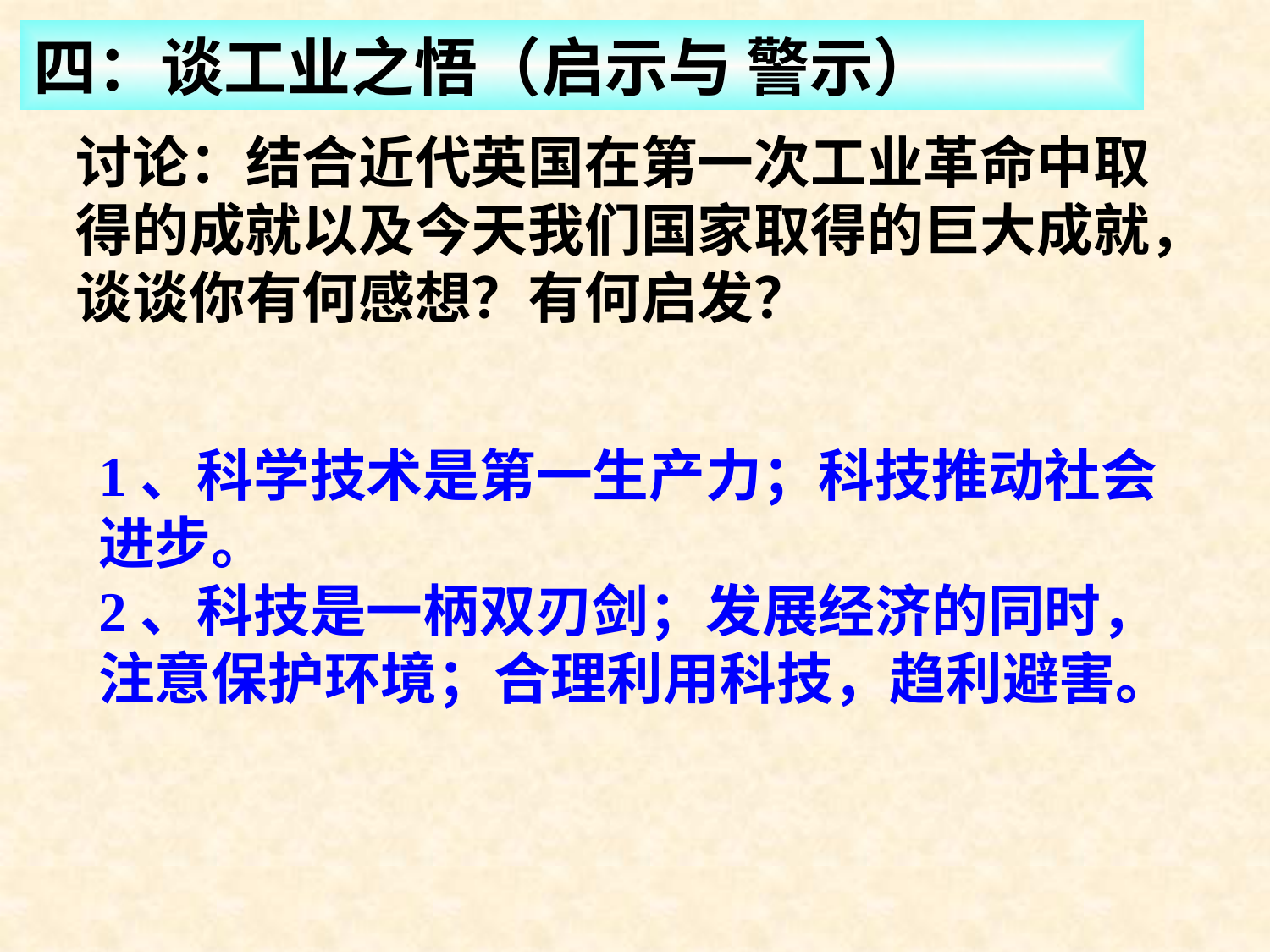

四：谈工业之悟（启示与 警示）

讨论：结合近代英国在第一次工业革命中取得的成就以及今天我们国家取得的巨大成就，谈谈你有何感想？有何启发？
1、科学技术是第一生产力；科技推动社会进步。
2、科技是一柄双刃剑；发展经济的同时，注意保护环境；合理利用科技，趋利避害。